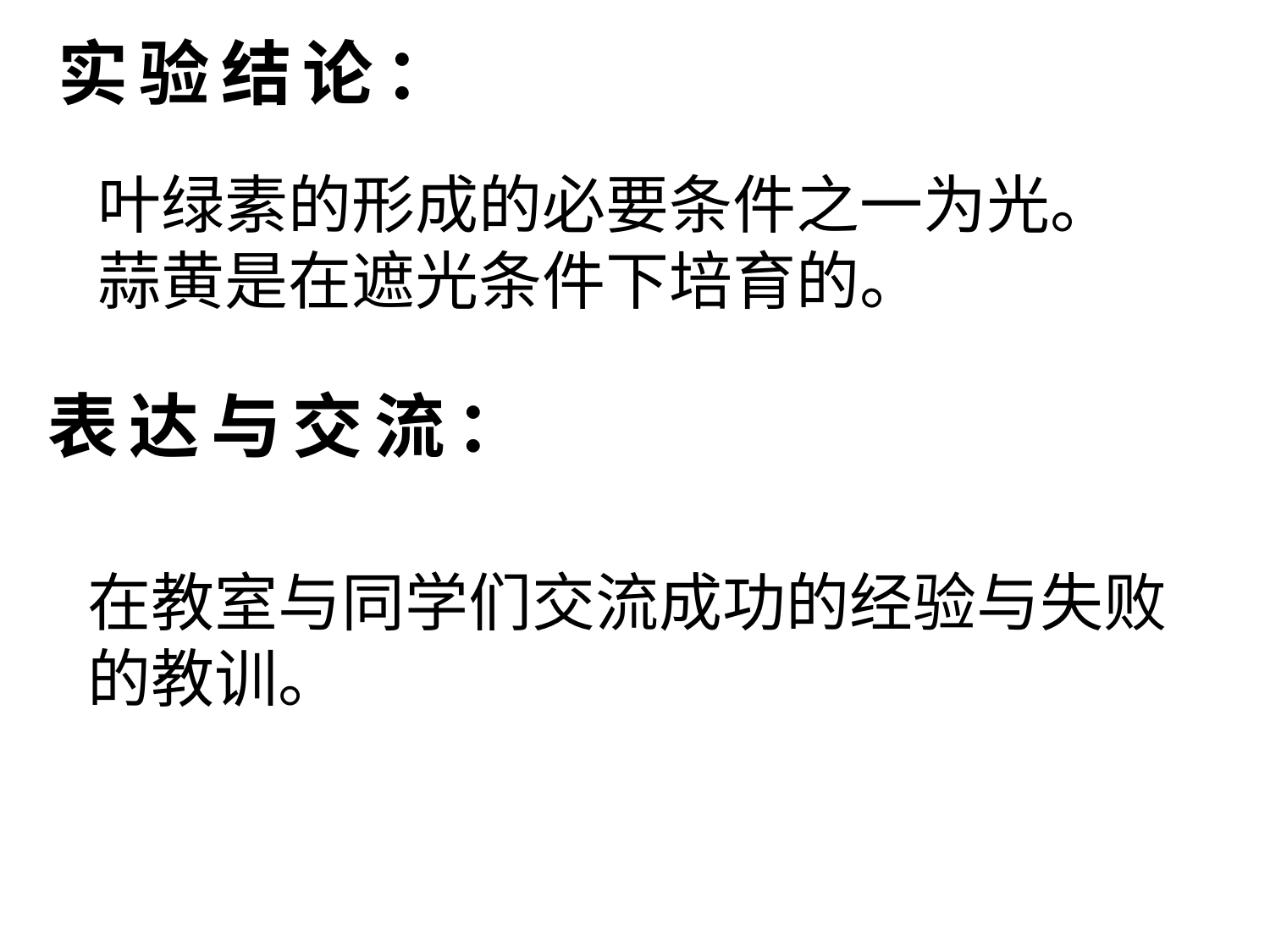

实验结论：
# 叶绿素的形成的必要条件之一为光。 蒜黄是在遮光条件下培育的。
表达与交流：
在教室与同学们交流成功的经验与失败的教训。